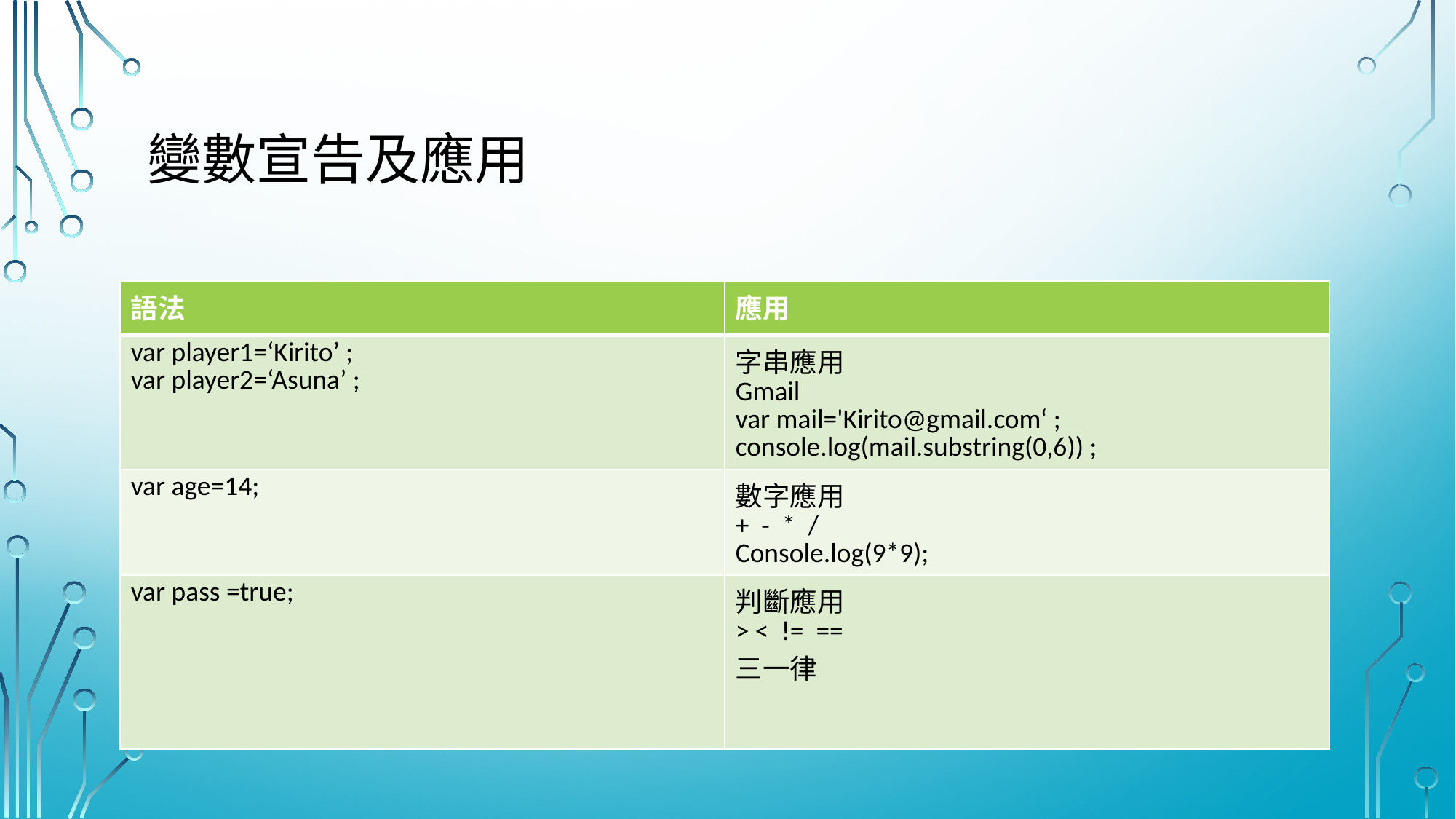

# 變數宣告及應用
Example
| 語法 | 應用 |
| --- | --- |
| var player1=‘Kirito’ ; var player2=‘Asuna’ ; | 字串應用 Gmail var mail='Kirito@gmail.com‘ ; console.log(mail.substring(0,6)) ; |
| var age=14; | 數字應用 + - \* / Console.log(9\*9); |
| var pass =true; | 判斷應用 > < != == 三一律 |